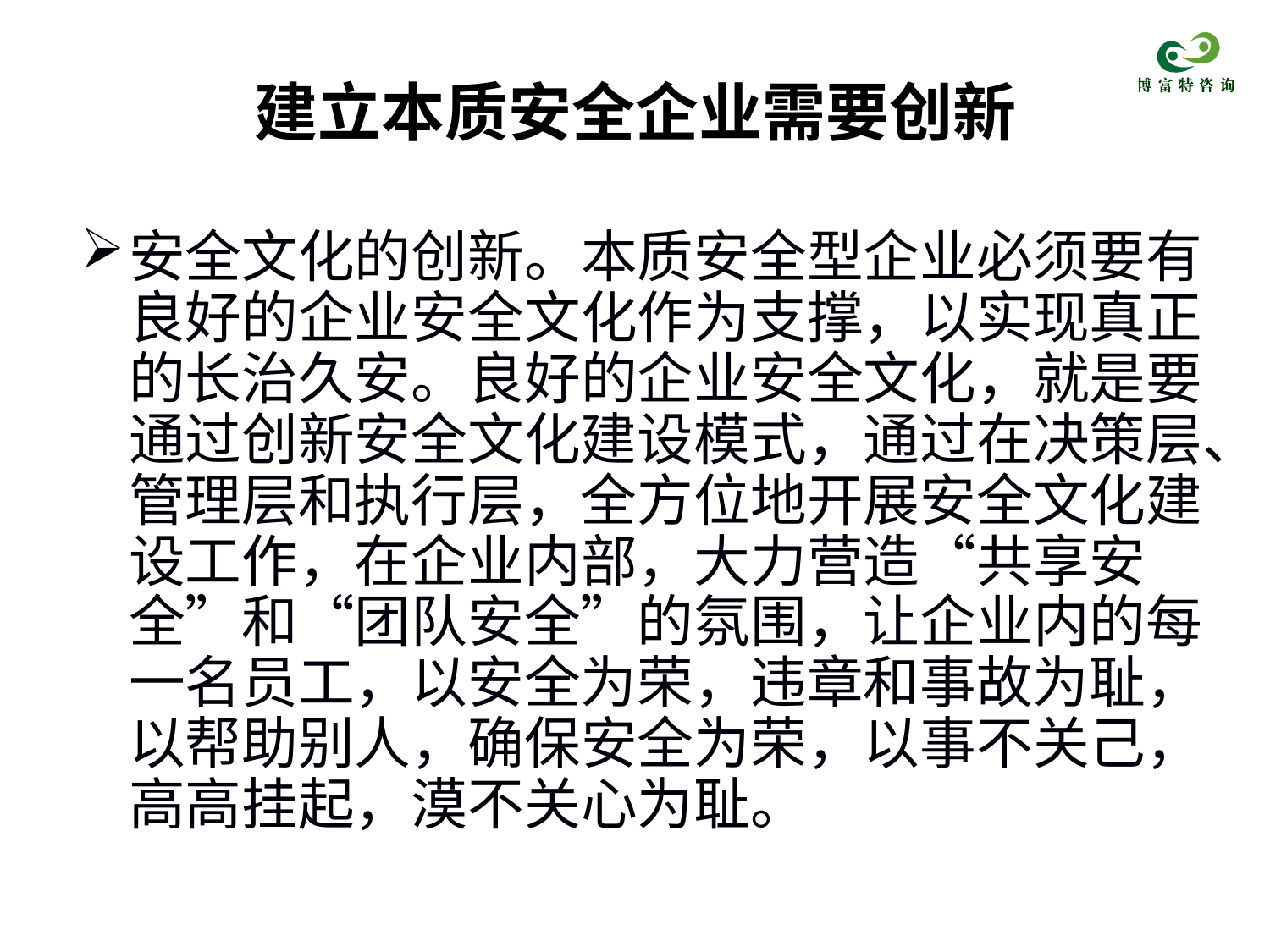

# 建立本质安全企业需要创新
安全文化的创新。本质安全型企业必须要有良好的企业安全文化作为支撑，以实现真正的长治久安。良好的企业安全文化，就是要通过创新安全文化建设模式，通过在决策层、管理层和执行层，全方位地开展安全文化建设工作，在企业内部，大力营造“共享安全”和“团队安全”的氛围，让企业内的每一名员工，以安全为荣，违章和事故为耻，以帮助别人，确保安全为荣，以事不关己，高高挂起，漠不关心为耻。